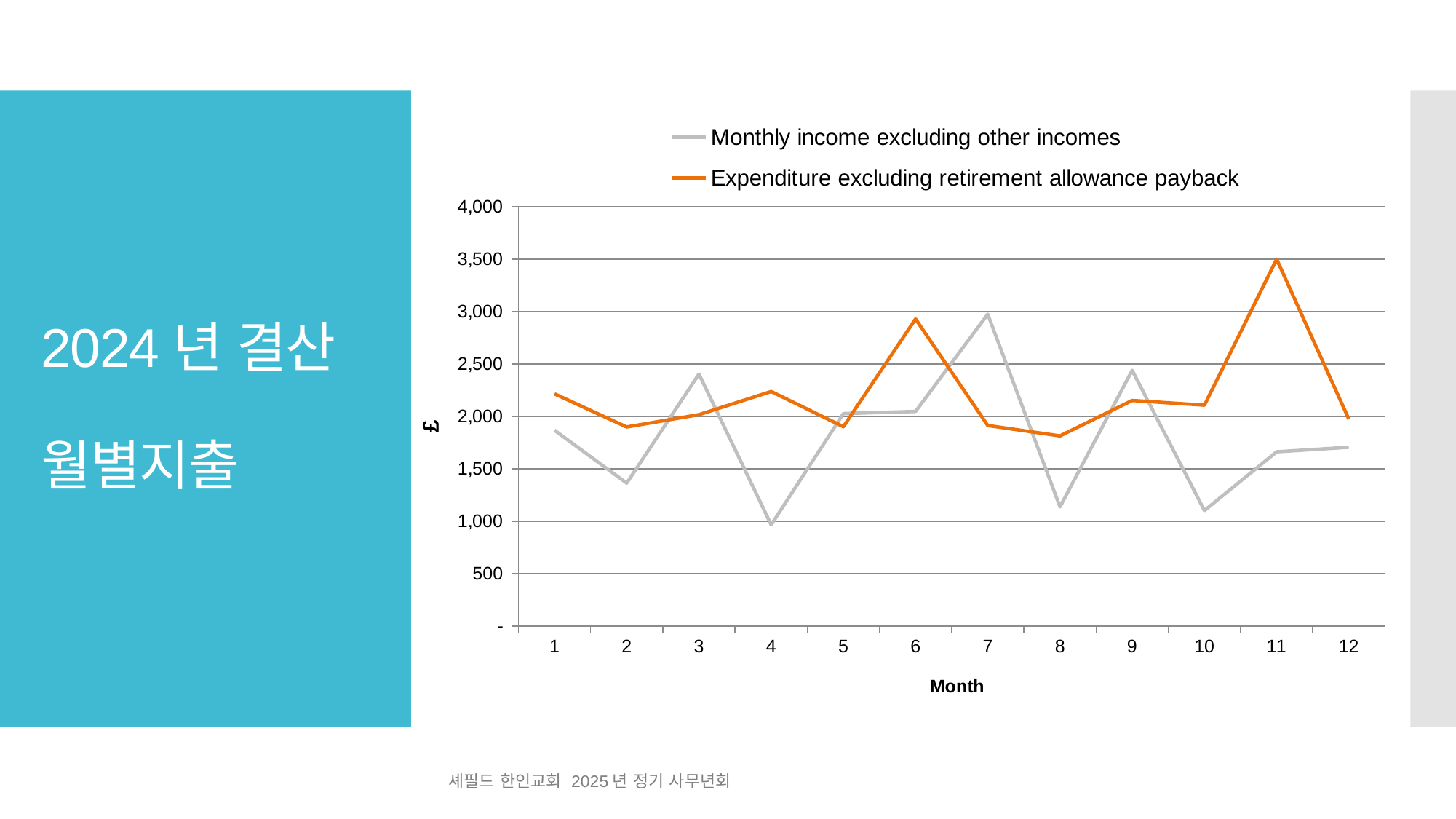

### Chart

| Category | Monthly income excluding other incomes | Expenditure excluding retirement allowance payback |
|---|---|---|
# 2024년 결산
월별지출
셰필드 한인교회 2025년 정기 사무년회